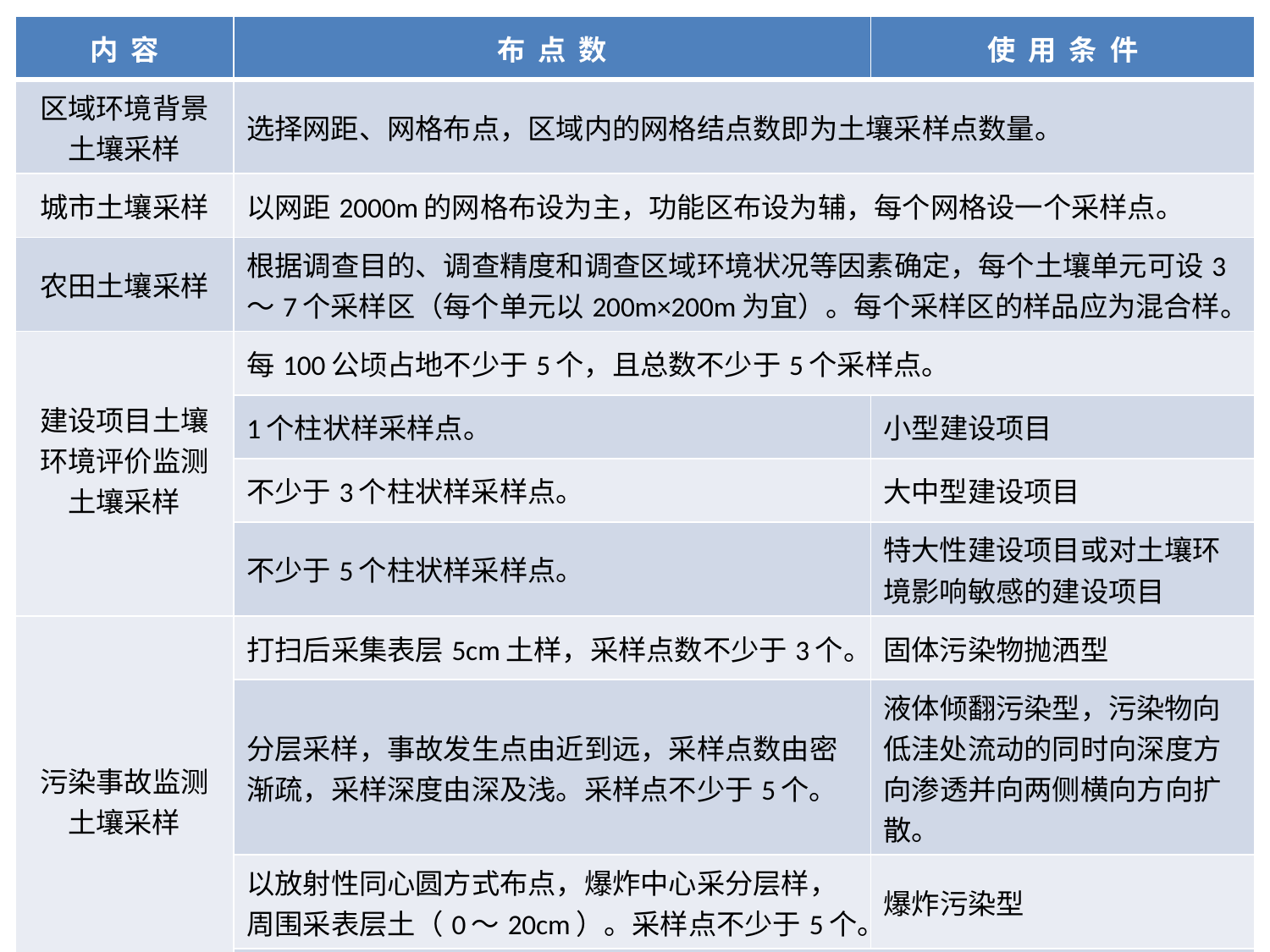

| 内 容 | 布 点 数 | 使 用 条 件 |
| --- | --- | --- |
| 区域环境背景土壤采样 | 选择网距、网格布点，区域内的网格结点数即为土壤采样点数量。 |  |
| 城市土壤采样 | 以网距2000m的网格布设为主，功能区布设为辅，每个网格设一个采样点。 |  |
| 农田土壤采样 | 根据调查目的、调查精度和调查区域环境状况等因素确定，每个土壤单元可设3～7个采样区（每个单元以200m×200m为宜）。每个采样区的样品应为混合样。 |  |
| 建设项目土壤环境评价监测土壤采样 | 每100公顷占地不少于5个，且总数不少于5个采样点。 |  |
|  | 1个柱状样采样点。 | 小型建设项目 |
|  | 不少于3个柱状样采样点。 | 大中型建设项目 |
|  | 不少于5个柱状样采样点。 | 特大性建设项目或对土壤环境影响敏感的建设项目 |
| 污染事故监测土壤采样 | 打扫后采集表层5cm土样，采样点数不少于3个。 | 固体污染物抛洒型 |
|  | 分层采样，事故发生点由近到远，采样点数由密渐疏，采样深度由深及浅。采样点不少于5个。 | 液体倾翻污染型，污染物向低洼处流动的同时向深度方向渗透并向两侧横向方向扩散。 |
|  | 以放射性同心圆方式布点，爆炸中心采分层样，周围采表层土（0～20cm）。采样点不少于5个。 | 爆炸污染型 |
|  | 监测同时，设置2～3个背景参照点。 |  |